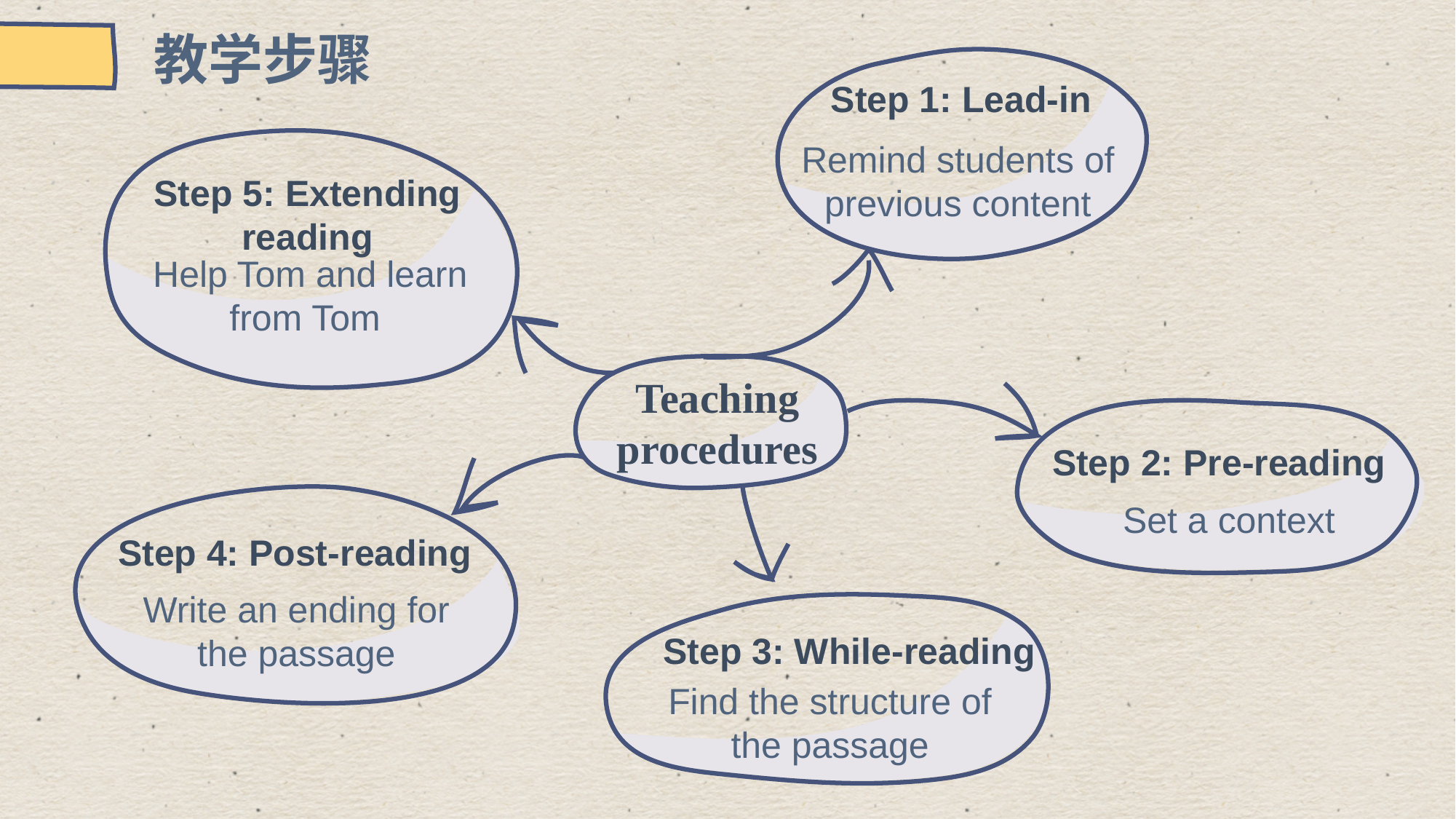

教学步骤

Step 1: Lead-in

Remind students of
previous content
Step 5: Extending reading
 Help Tom and learn from Tom

Teaching procedures

Step 2: Pre-reading

Set a context
Step 4: Post-reading
Write an ending for the passage

Step 3: While-reading
Find the structure of the passage